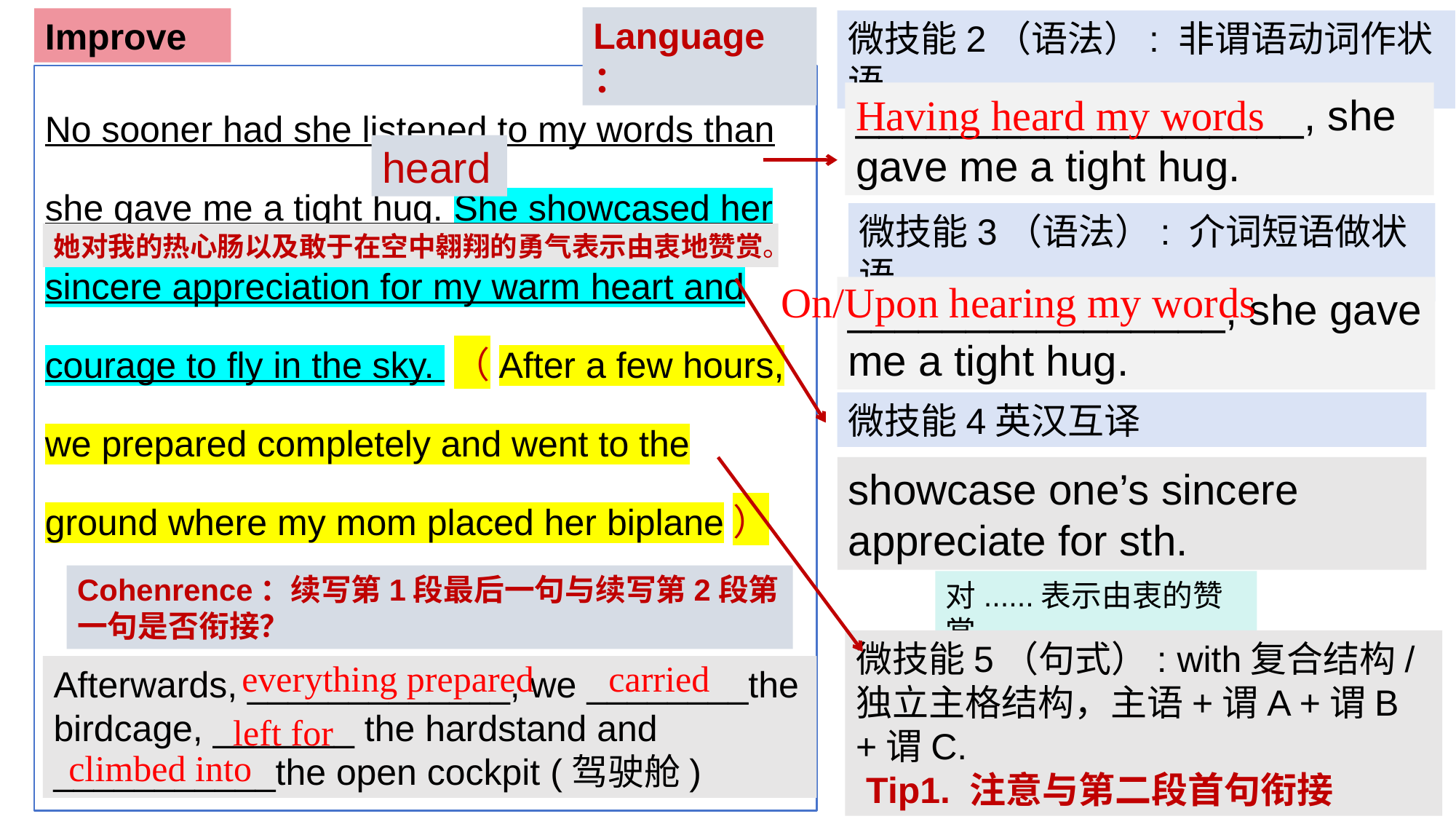

Language：
Improve

微技能2（语法）: 非谓语动词作状语
No sooner had she listened to my words than she gave me a tight hug. She showcased her sincere appreciation for my warm heart and courage to fly in the sky. （After a few hours, we prepared completely and went to the ground where my mom placed her biplane）
___________________, she gave me a tight hug.
Having heard my words
heard
微技能3（语法）: 介词短语做状语
她对我的热心肠以及敢于在空中翱翔的勇气表示由衷地赞赏。
On/Upon hearing my words
________________, she gave me a tight hug.
微技能4英汉互译
showcase one’s sincere appreciate for sth.
Cohenrence：续写第1段最后一句与续写第2段第一句是否衔接？
对......表示由衷的赞赏
微技能5（句式）: with复合结构/ 独立主格结构，主语+谓A +谓B +谓C.
 Tip1. 注意与第二段首句衔接
everything prepared
carried
Afterwards, _____________, we ________the birdcage, _______ the hardstand and ___________the open cockpit (驾驶舱)
left for
climbed into